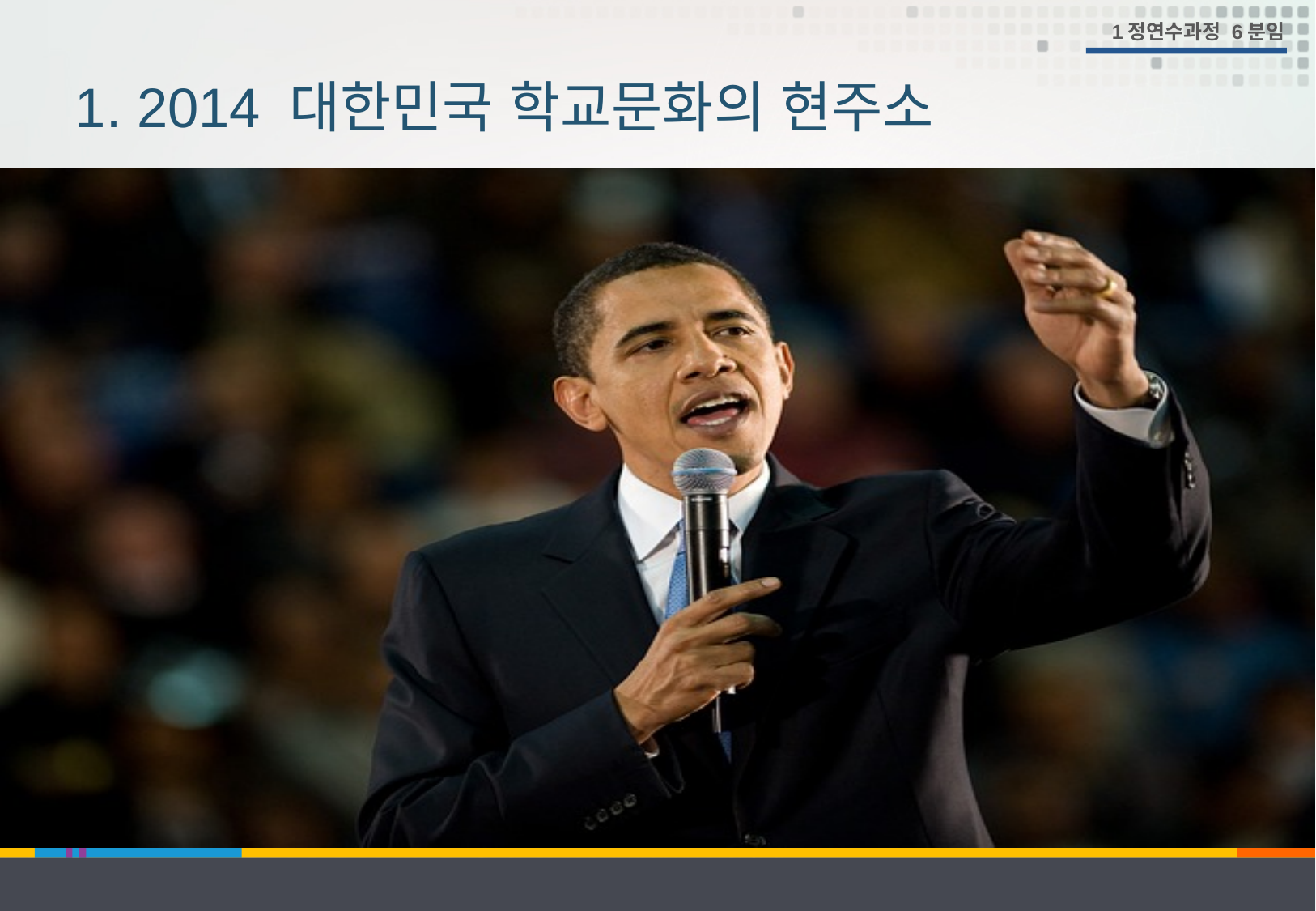

1정연수과정 6분임

1. 2014 대한민국 학교문화의 현주소